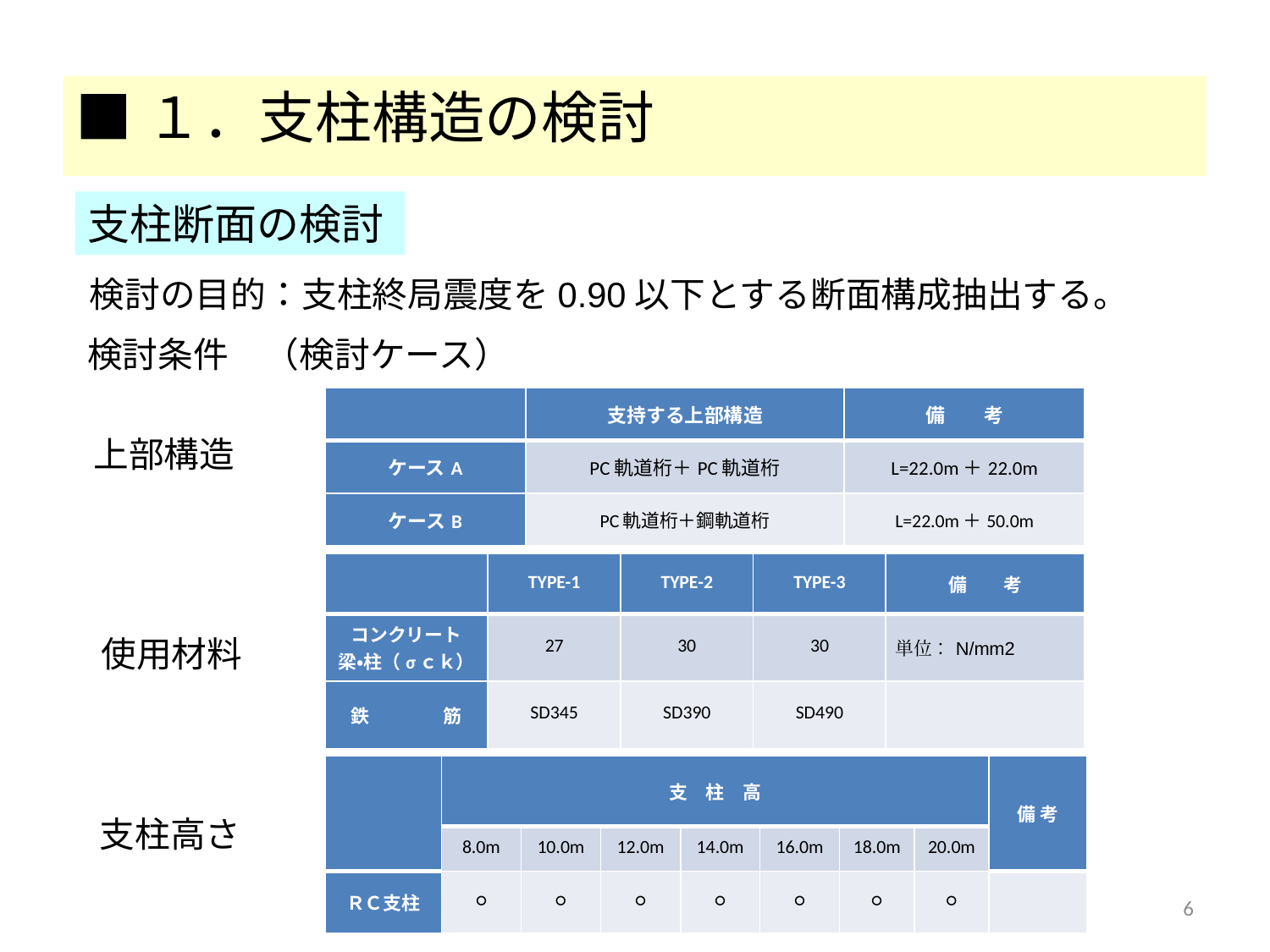

■１．支柱構造の検討
支柱断面の検討
検討の目的：支柱終局震度を0.90以下とする断面構成抽出する。
検討条件　（検討ケース）
|  | 支持する上部構造 | 備　　考 |
| --- | --- | --- |
| ケースA | PC軌道桁＋PC軌道桁 | L=22.0m＋22.0m |
| ケースB | PC軌道桁＋鋼軌道桁 | L=22.0m＋50.0m |
上部構造
|  | TYPE-1 | TYPE-2 | TYPE-3 | 備　　考 |
| --- | --- | --- | --- | --- |
| コンクリート 梁・柱（σｃｋ） | 27 | 30 | 30 | 単位：N/mm2 |
| 鉄　　　　筋 | SD345 | SD390 | SD490 |  |
使用材料
|  | 支　柱　高 |  |  |  |  |  |  | 備 考 |
| --- | --- | --- | --- | --- | --- | --- | --- | --- |
|  | 8.0m | 10.0m | 12.0m | 14.0m | 16.0m | 18.0m | 20.0m |  |
| ＲＣ支柱 | ○ | ○ | ○ | ○ | ○ | ○ | ○ |  |
支柱高さ
6